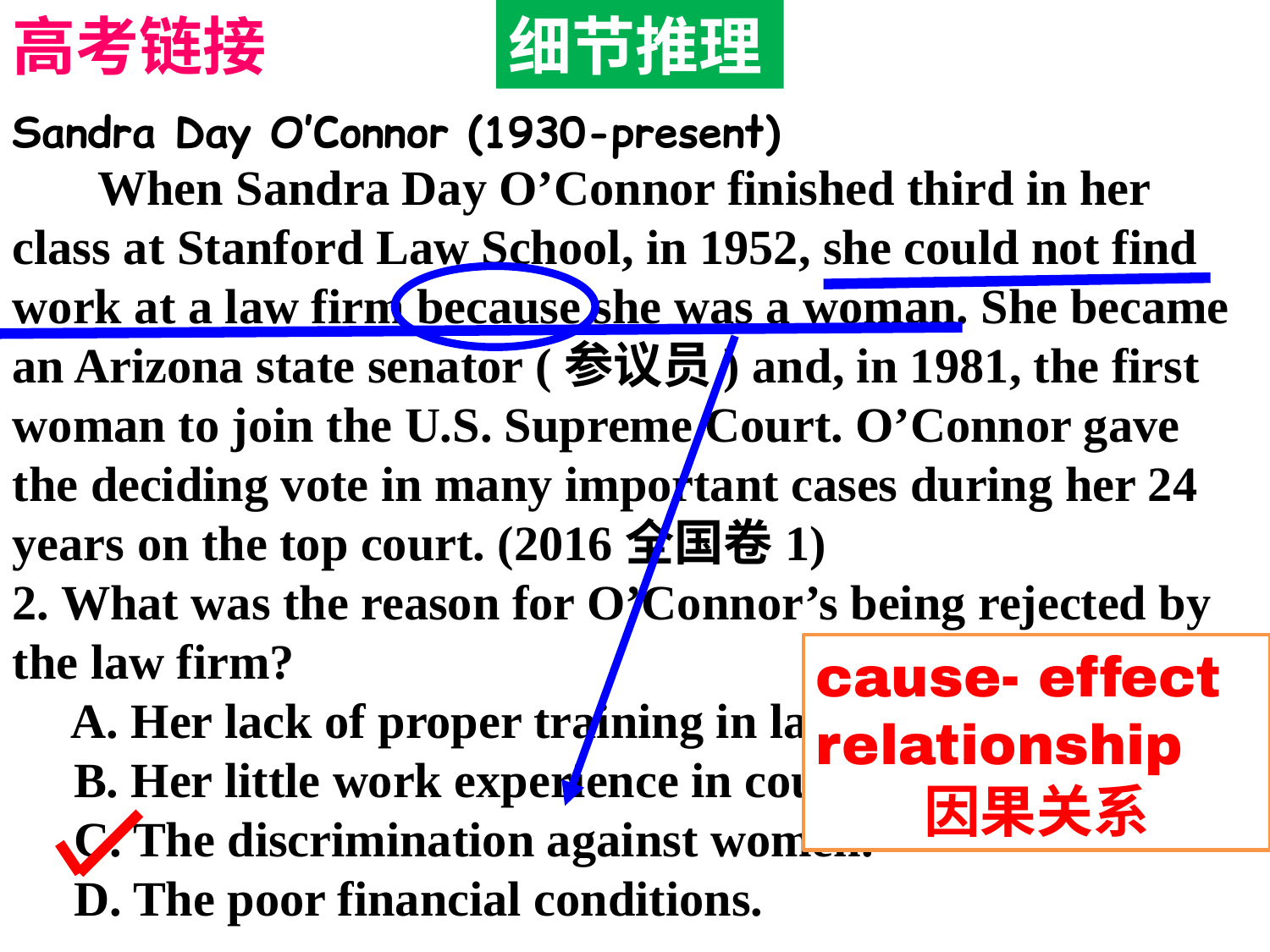

高考链接
细节推理
Sandra Day O’Connor (1930-present)
       When Sandra Day O’Connor finished third in her class at Stanford Law School, in 1952, she could not find work at a law firm because she was a woman. She became an Arizona state senator (参议员) and, in 1981, the first woman to join the U.S. Supreme Court. O’Connor gave the deciding vote in many important cases during her 24 years on the top court. (2016全国卷1)
2. What was the reason for O’Connor’s being rejected by the law firm?
     A. Her lack of proper training in law.
     B. Her little work experience in court.
     C. The discrimination against women.
     D. The poor financial conditions.

cause- effect relationship
因果关系